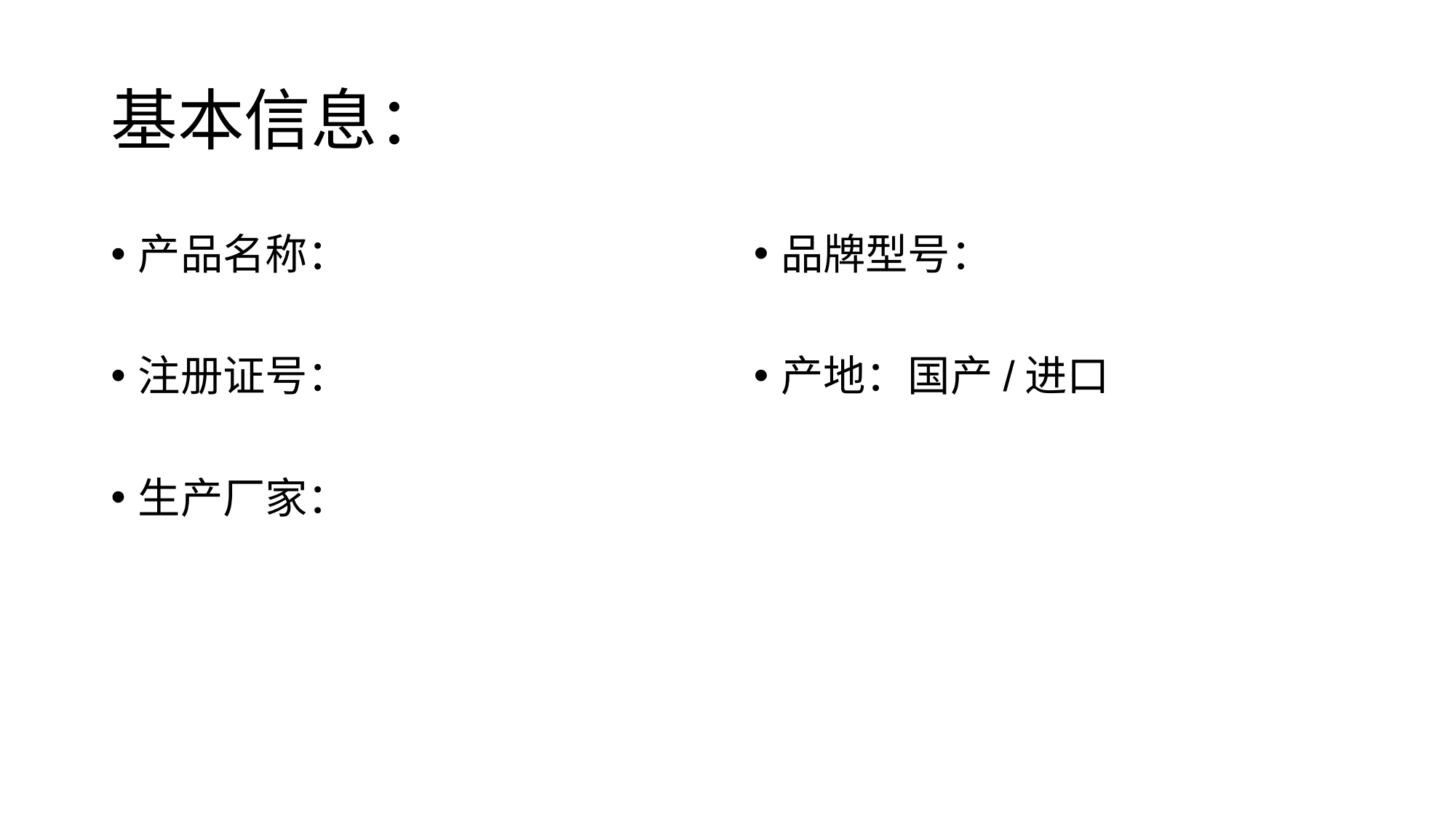

# 基本信息：
产品名称：

注册证号：

生产厂家：

品牌型号：

产地：国产/进口